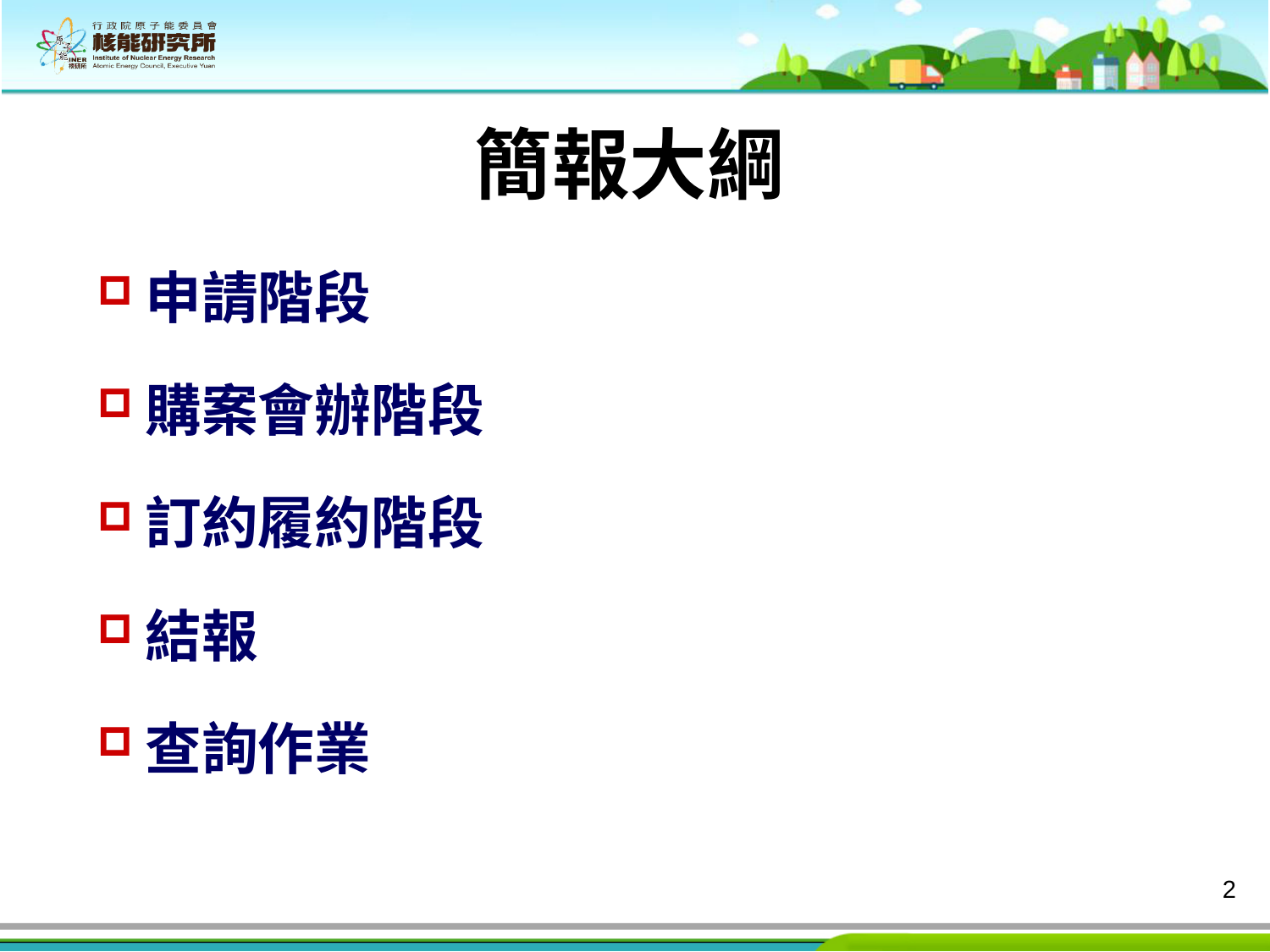

# 簡報大綱
申請階段
購案會辦階段
訂約履約階段
結報
查詢作業

2